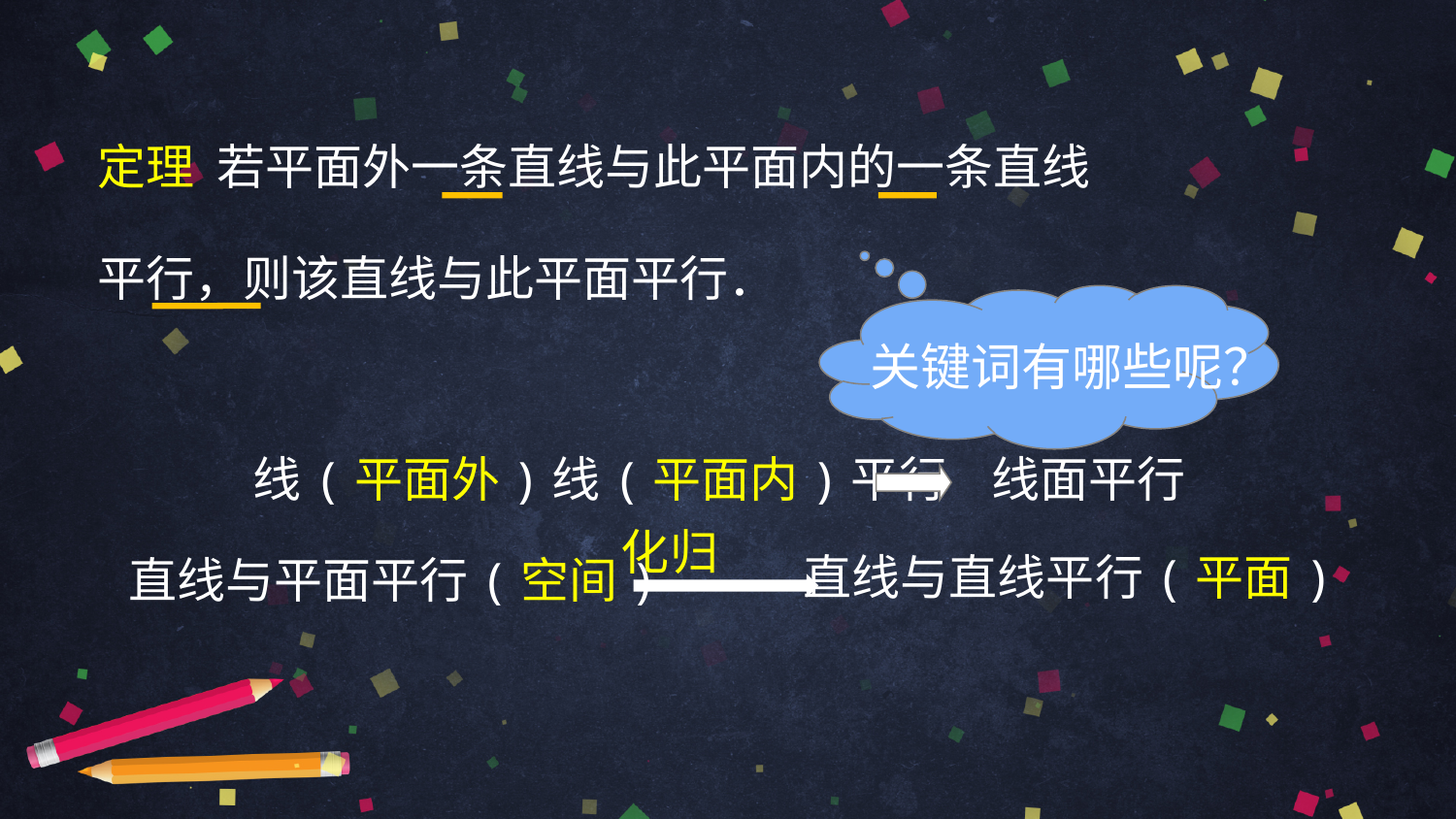

定理  若平面外一条直线与此平面内的一条直线
     平行，则该直线与此平面平行．

关键词有哪些呢？

线(平面外)线(平面内)平行    线面平行

       化归
直线与直线平行(平面)
直线与平面平行(空间)